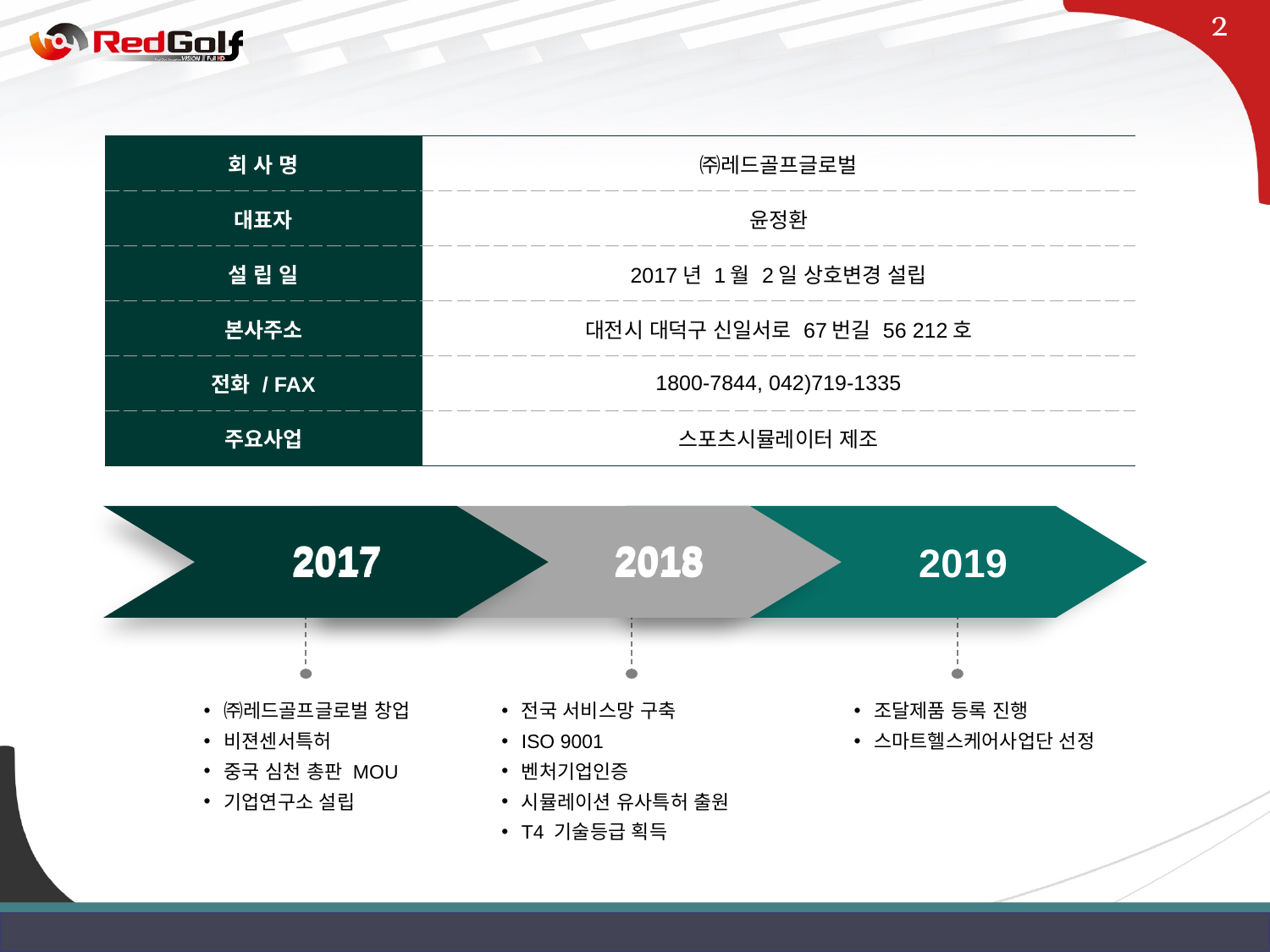

2
| 회 사 명 | ㈜레드골프글로벌 |
| --- | --- |
| 대표자 | 윤정환 |
| 설 립 일 | 2017년 1월 2일 상호변경 설립 |
| 본사주소 | 대전시 대덕구 신일서로 67번길 56 212호 |
| 전화 / FAX | 1800-7844, 042)719-1335 |
| 주요사업 | 스포츠시뮬레이터 제조 |

2017
2018
2017
2018
2019

㈜레드골프글로벌 창업
비젼센서특허
중국 심천 총판 MOU
기업연구소 설립
전국 서비스망 구축
ISO 9001
벤처기업인증
시뮬레이션 유사특허 출원
T4 기술등급 획득
조달제품 등록 진행
스마트헬스케어사업단 선정